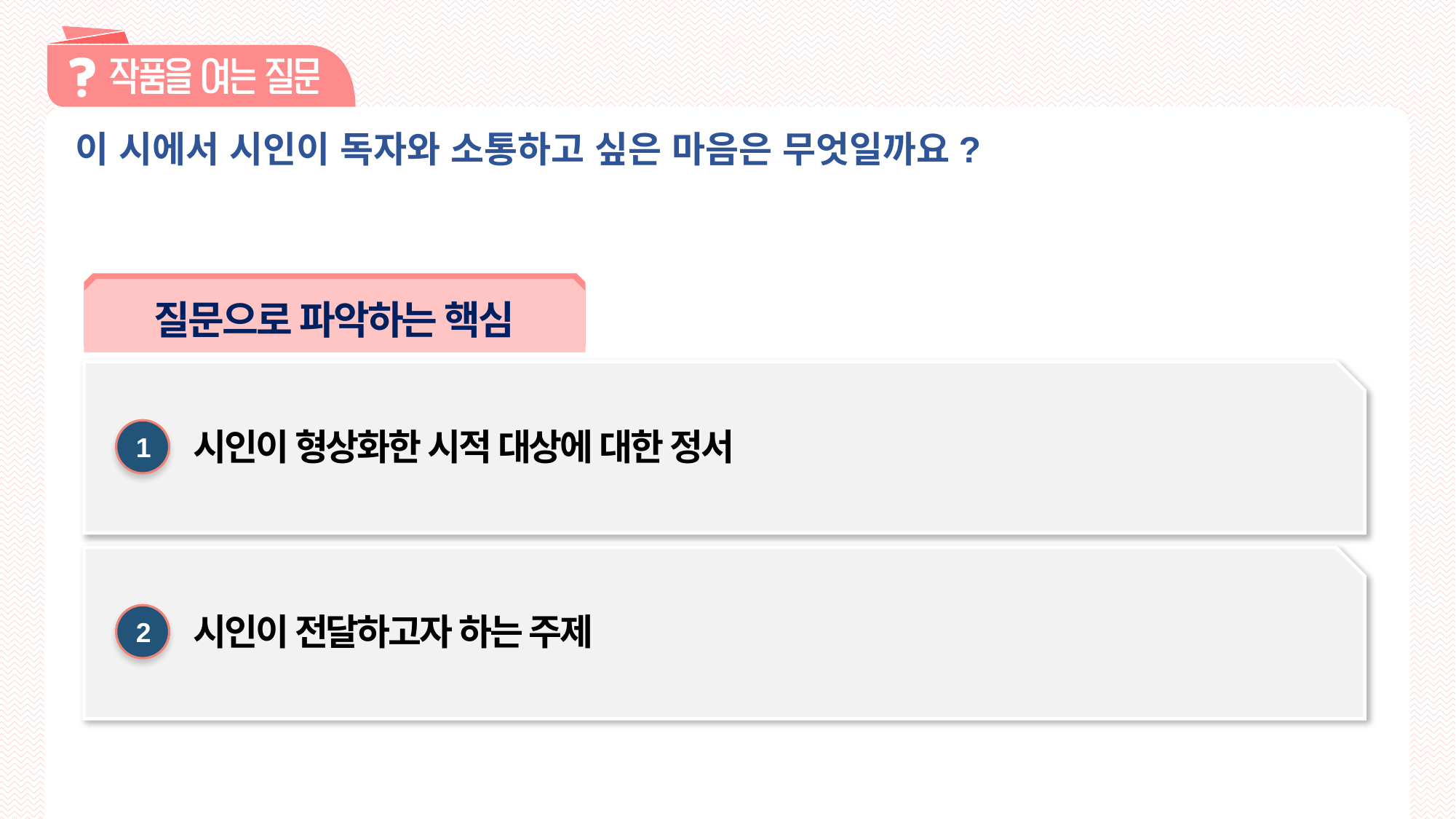

이 시에서 시인이 독자와 소통하고 싶은 마음은 무엇일까요?

질문으로 파악하는 핵심

시인이 형상화한 시적 대상에 대한 정서
1

시인이 전달하고자 하는 주제
2